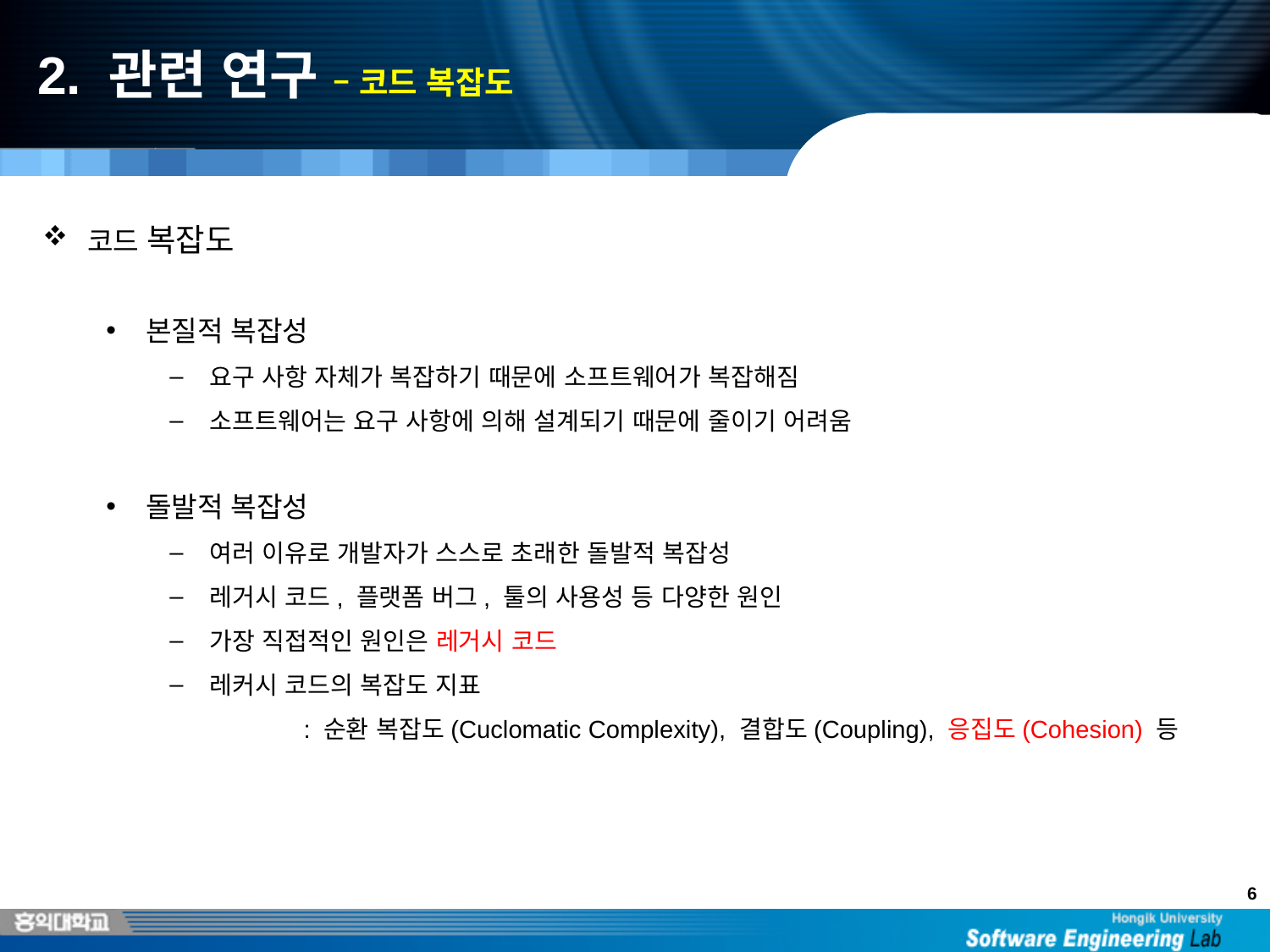

# 2. 관련 연구 – 코드 복잡도

 코드 복잡도

본질적 복잡성
요구 사항 자체가 복잡하기 때문에 소프트웨어가 복잡해짐
소프트웨어는 요구 사항에 의해 설계되기 때문에 줄이기 어려움

돌발적 복잡성
여러 이유로 개발자가 스스로 초래한 돌발적 복잡성
레거시 코드, 플랫폼 버그, 툴의 사용성 등 다양한 원인
가장 직접적인 원인은 레거시 코드
레커시 코드의 복잡도 지표
	 : 순환 복잡도(Cuclomatic Complexity), 결합도(Coupling), 응집도(Cohesion) 등

6